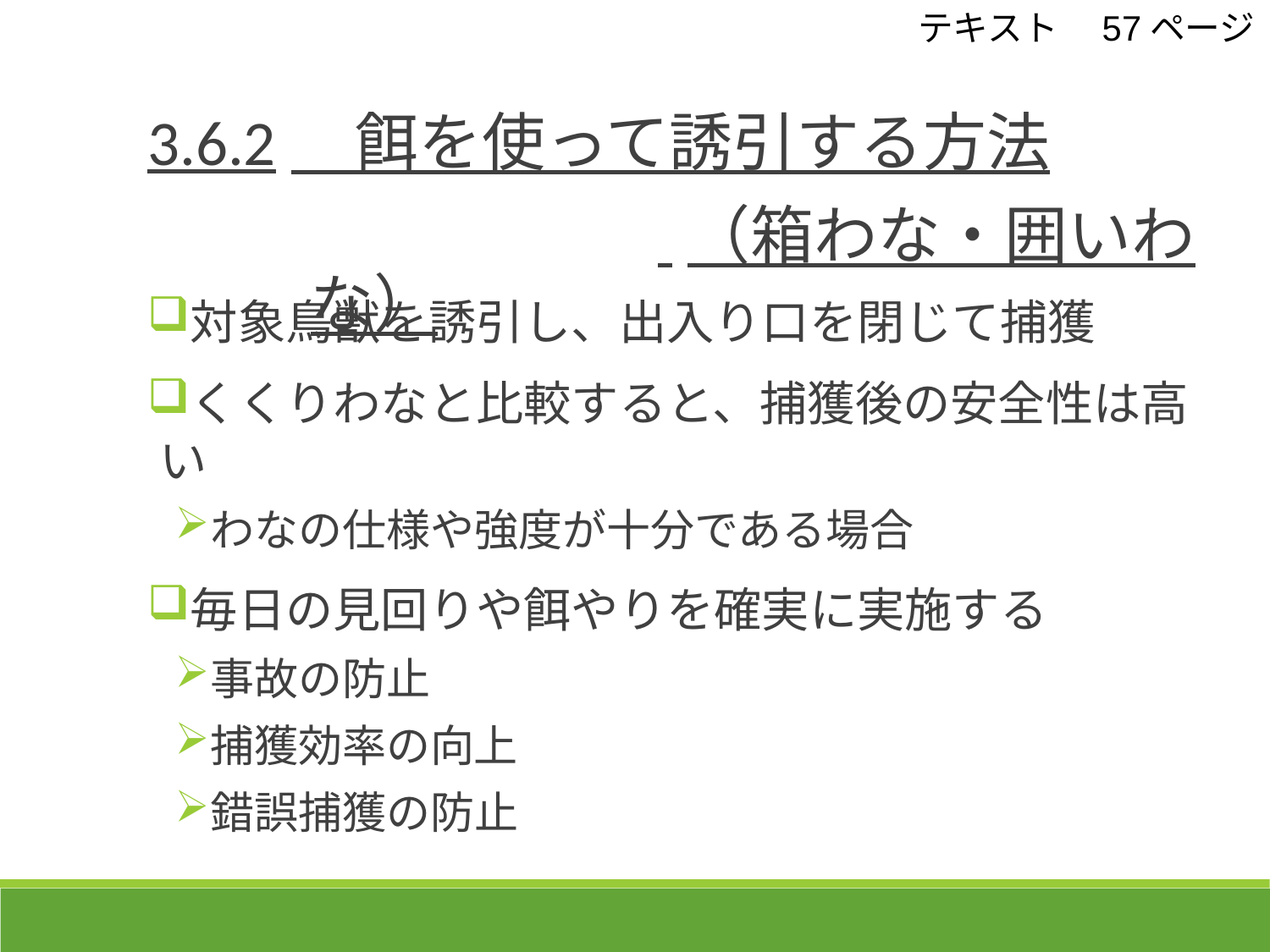

テキスト　57ページ
3.6.2　餌を使って誘引する方法
                                     （箱わな・囲いわな）
対象鳥獣を誘引し、出入り口を閉じて捕獲
くくりわなと比較すると、捕獲後の安全性は高い
わなの仕様や強度が十分である場合
毎日の見回りや餌やりを確実に実施する
事故の防止
捕獲効率の向上
錯誤捕獲の防止